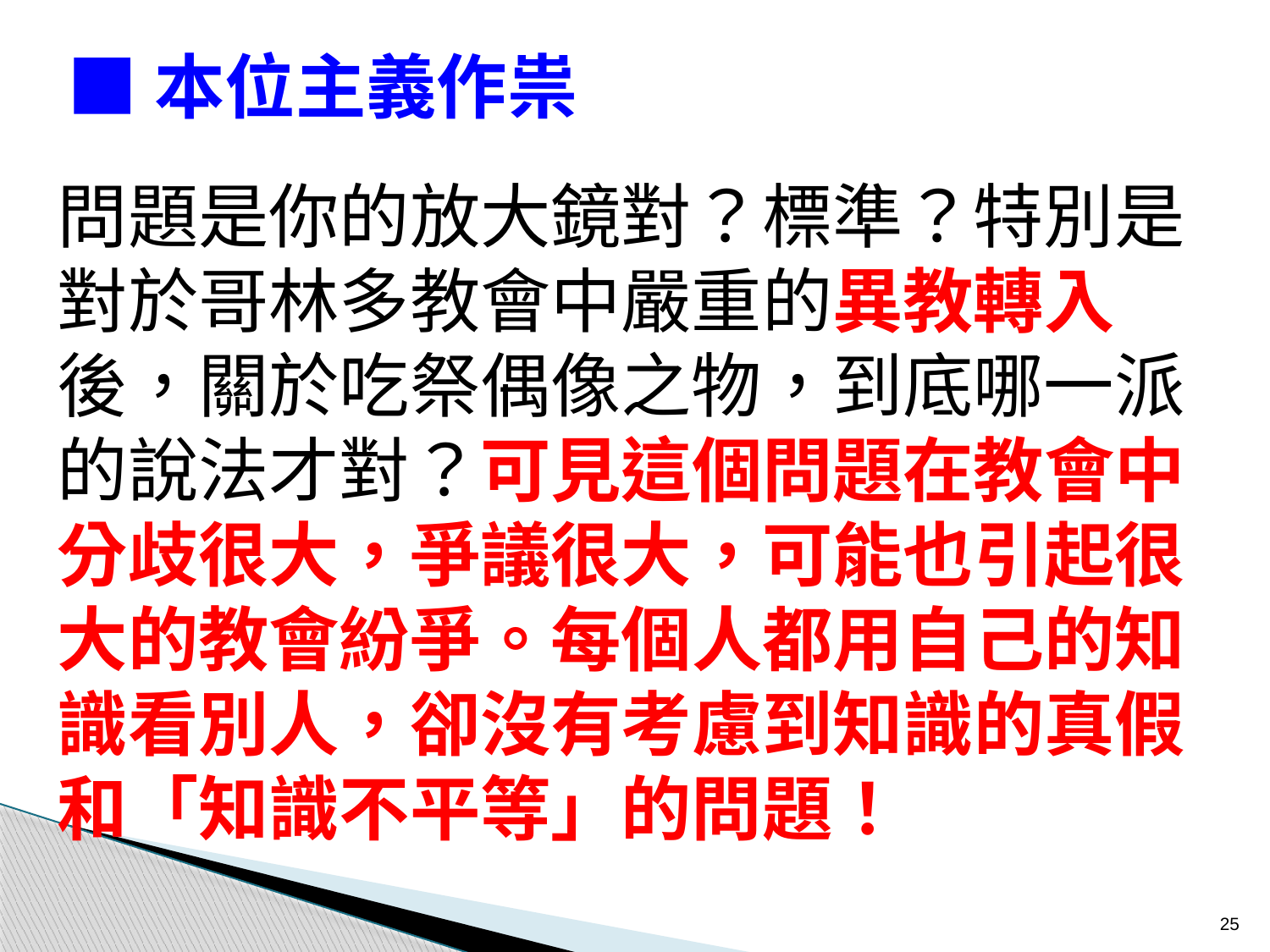

■本位主義作祟
問題是你的放大鏡對？標準？特別是對於哥林多教會中嚴重的異教轉入後，關於吃祭偶像之物，到底哪一派的說法才對？可見這個問題在教會中分歧很大，爭議很大，可能也引起很大的教會紛爭。每個人都用自己的知識看別人，卻沒有考慮到知識的真假和「知識不平等」的問題！
25